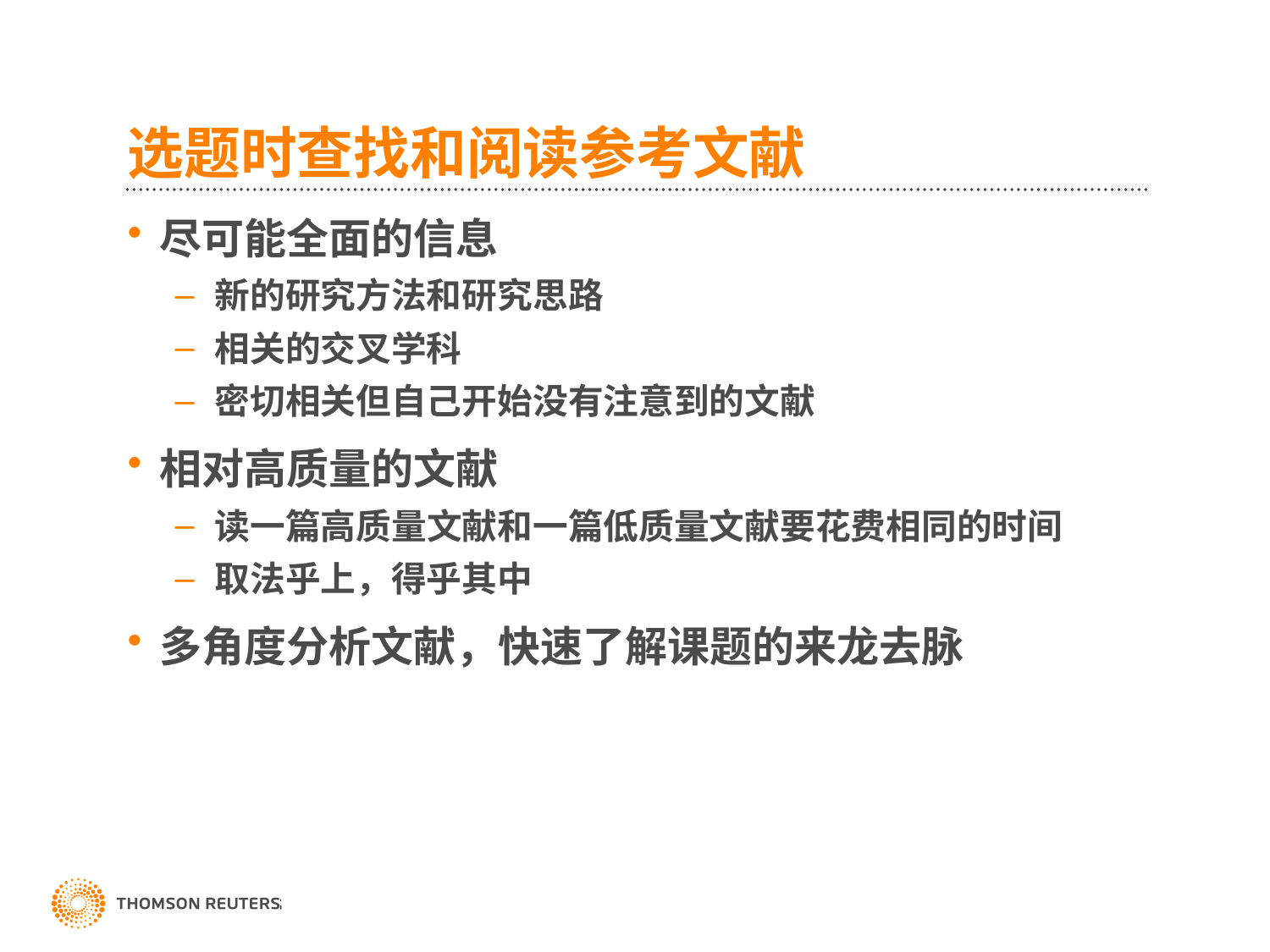

# 选题时查找和阅读参考文献
尽可能全面的信息
新的研究方法和研究思路
相关的交叉学科
密切相关但自己开始没有注意到的文献
相对高质量的文献
读一篇高质量文献和一篇低质量文献要花费相同的时间
取法乎上，得乎其中
多角度分析文献，快速了解课题的来龙去脉